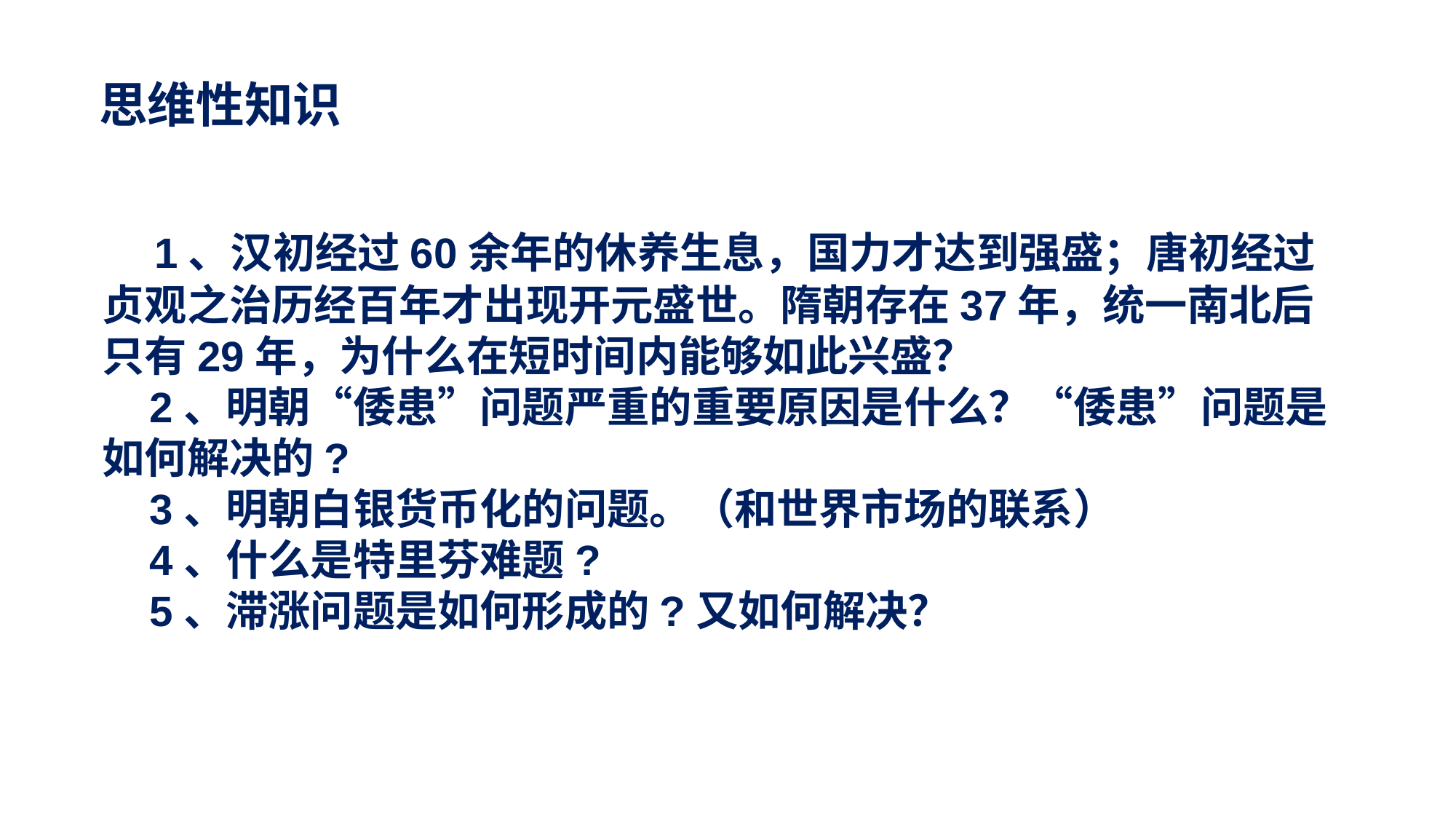

思维性知识

    1、汉初经过60余年的休养生息，国力才达到强盛；唐初经过贞观之治历经百年才出现开元盛世。隋朝存在37年，统一南北后只有29年，为什么在短时间内能够如此兴盛？
    2、明朝“倭患”问题严重的重要原因是什么？“倭患”问题是如何解决的?
    3、明朝白银货币化的问题。（和世界市场的联系）
    4、什么是特里芬难题?
    5、滞涨问题是如何形成的?又如何解决？